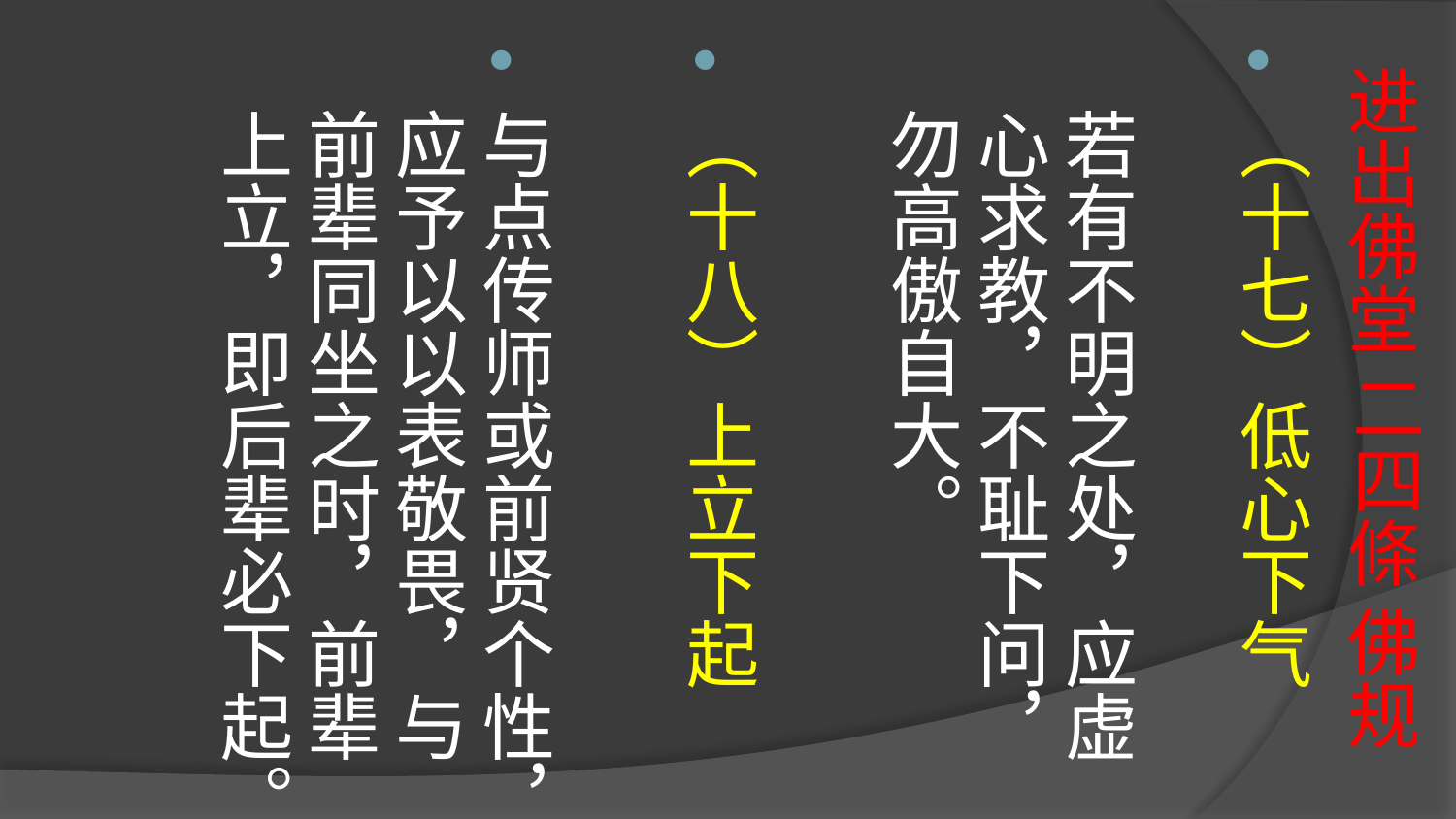

# 进出佛堂 二四條 佛规
（十七）低心下气
若有不明之处，应虚心求教，不耻下问，勿高傲自大。

（十八）上立下起

与点传师或前贤个性，应予以以表敬畏，与前辈同坐之时，前辈上立，即后辈必下起。